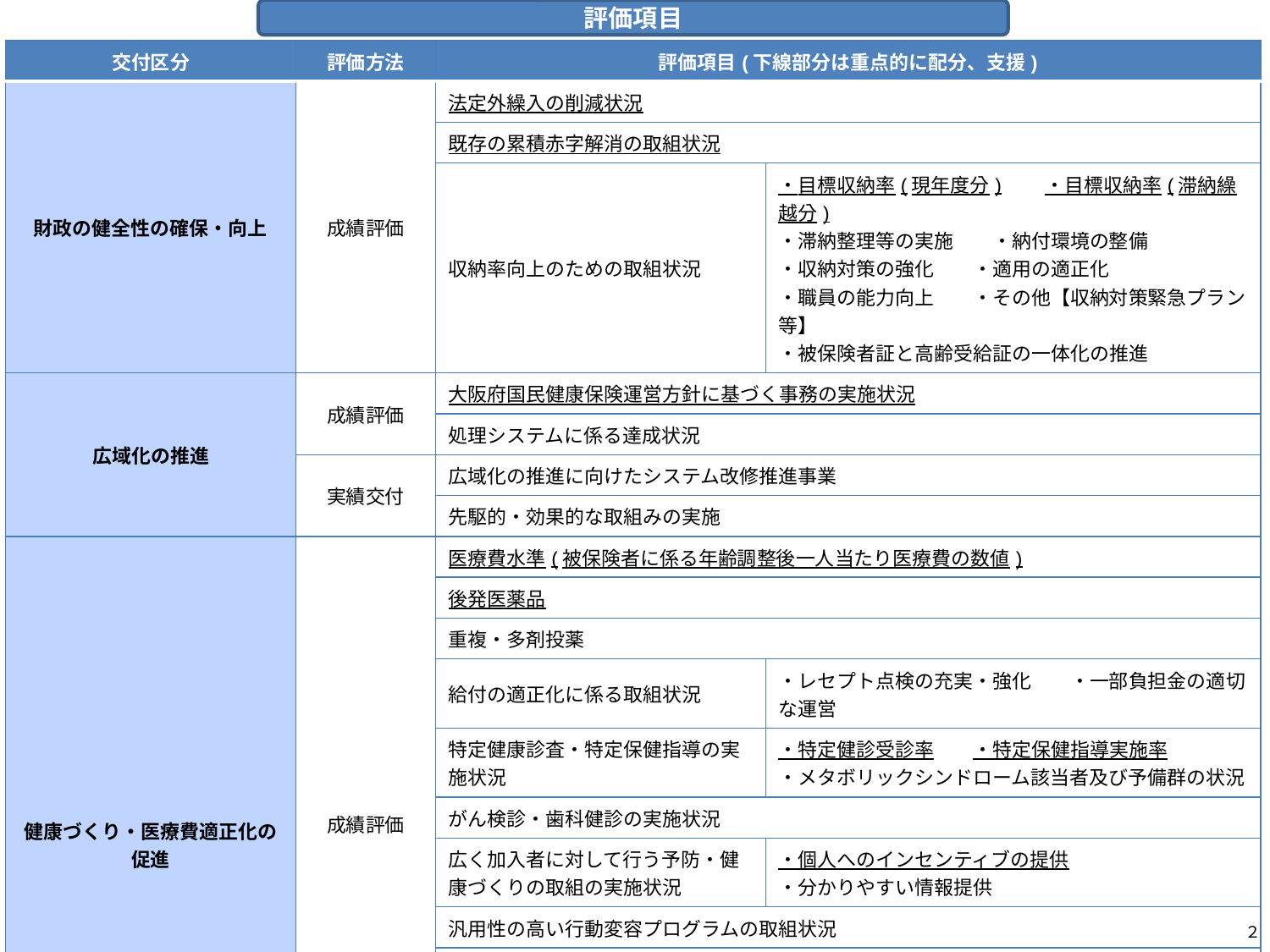

評価項目
| 交付区分 | 評価方法 | 評価項目(下線部分は重点的に配分、支援) |  |
| --- | --- | --- | --- |
| 財政の健全性の確保・向上 | 成績評価 | 法定外繰入の削減状況 |  |
|  |  | 既存の累積赤字解消の取組状況 |  |
|  |  | 収納率向上のための取組状況 | ・目標収納率(現年度分)　　・目標収納率(滞納繰越分) ・滞納整理等の実施　　・納付環境の整備 ・収納対策の強化　　・適用の適正化 ・職員の能力向上　　・その他【収納対策緊急プラン等】 ・被保険者証と高齢受給証の一体化の推進 |
| 広域化の推進 | 成績評価 | 大阪府国民健康保険運営方針に基づく事務の実施状況 |  |
|  |  | 処理システムに係る達成状況 |  |
|  | 実績交付 | 広域化の推進に向けたシステム改修推進事業 |  |
|  |  | 先駆的・効果的な取組みの実施 |  |
| 健康づくり・医療費適正化の促進 | 成績評価 | 医療費水準(被保険者に係る年齢調整後一人当たり医療費の数値) |  |
|  |  | 後発医薬品 |  |
|  |  | 重複・多剤投薬 |  |
|  |  | 給付の適正化に係る取組状況 | ・レセプト点検の充実・強化　　・一部負担金の適切な運営 |
|  |  | 特定健康診査・特定保健指導の実施状況 | ・特定健診受診率　　・特定保健指導実施率 ・メタボリックシンドローム該当者及び予備群の状況 |
|  |  | がん検診・歯科健診の実施状況 |  |
|  |  | 広く加入者に対して行う予防・健康づくりの取組の実施状況 | ・個人へのインセンティブの提供 ・分かりやすい情報提供 |
|  |  | 汎用性の高い行動変容プログラムの取組状況 |  |
|  |  | 糖尿病等の重症化予防に係る取組等の実施状況 |  |
|  |  | データヘルス計画の策定状況 |  |
|  |  | 地域包括ケアに係る取組状況 |  |
|  |  | 第三者求償に係る取組状況 |  |
|  | 実績交付 | 非肥満血圧高値者・血糖高値者への受診勧奨推進事業 |  |
２